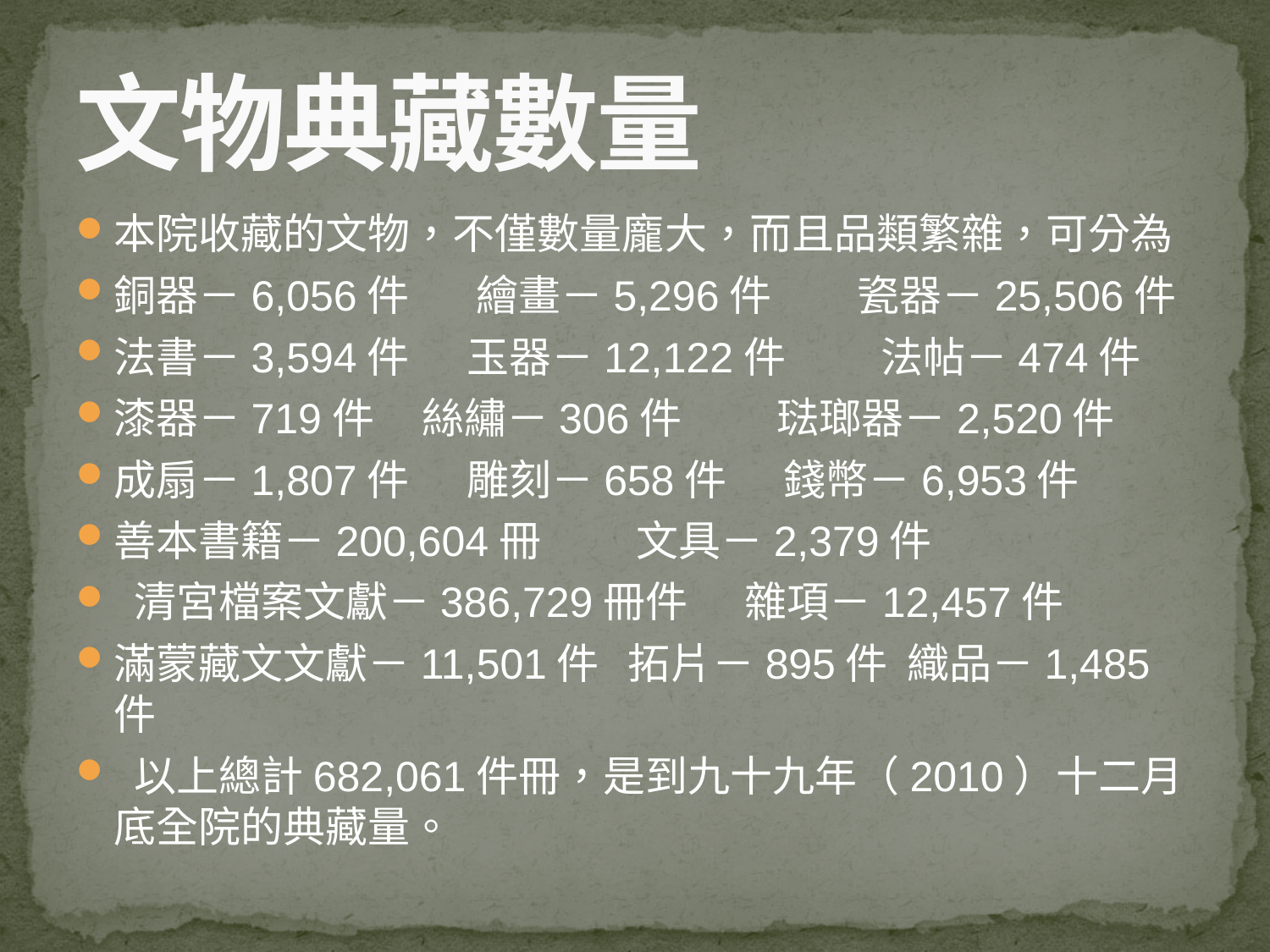

# 文物典藏數量
本院收藏的文物，不僅數量龐大，而且品類繁雜，可分為
銅器－6,056件       繪畫－5,296件         瓷器－25,506件
法書－3,594件      玉器－12,122件          法帖－474件
漆器－719件     絲繡－306件          琺瑯器－2,520件
成扇－1,807件      雕刻－658件      錢幣－6,953件
善本書籍－200,604冊          文具－2,379件
 清宮檔案文獻－386,729冊件      雜項－12,457件
滿蒙藏文文獻－11,501件   拓片－895件  織品－1,485件
 以上總計682,061件冊，是到九十九年（2010）十二月底全院的典藏量。